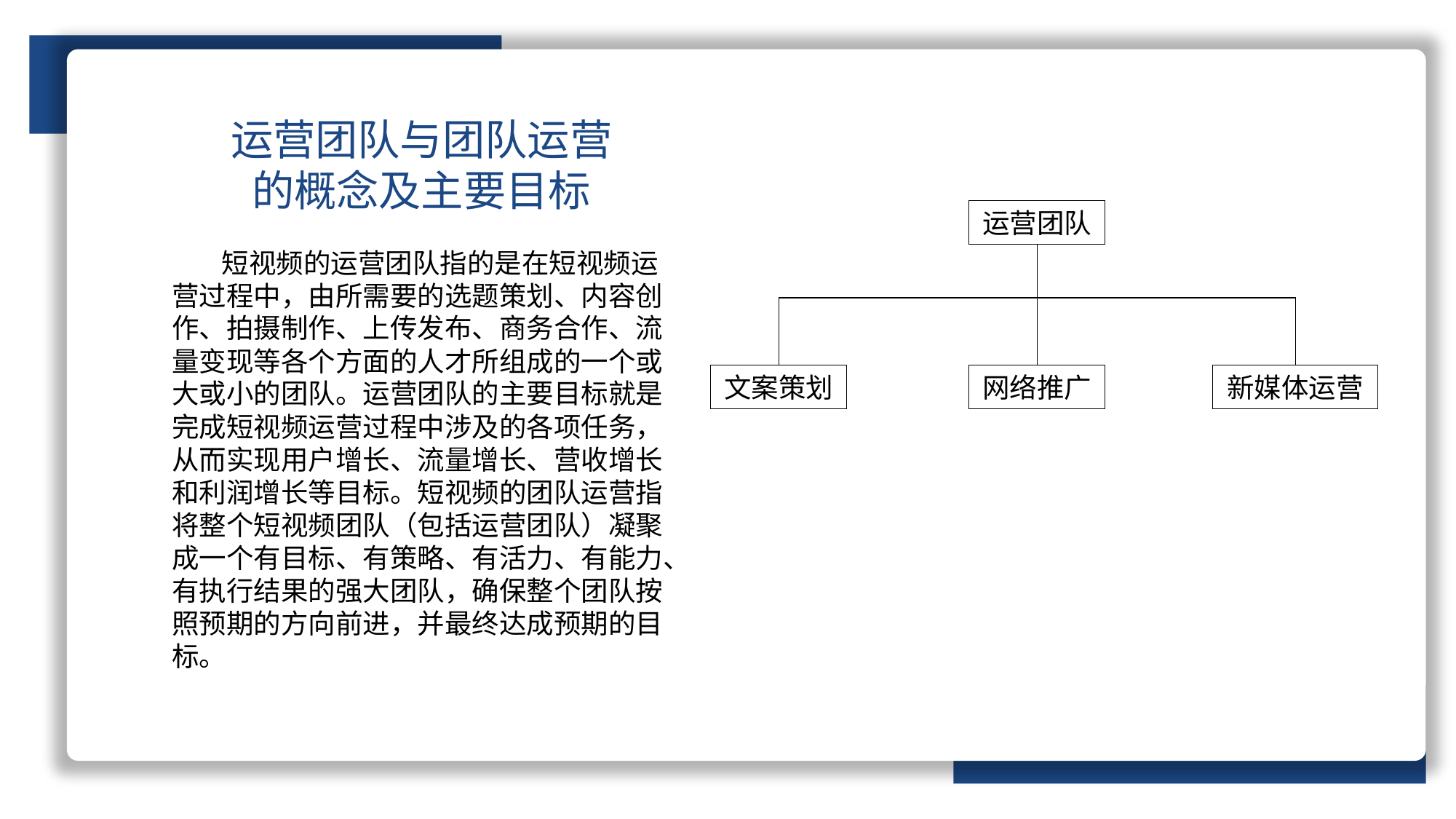

运营团队与团队运营的概念及主要目标
运营团队
文案策划
网络推广
新媒体运营
       短视频的运营团队指的是在短视频运营过程中，由所需要的选题策划、内容创作、拍摄制作、上传发布、商务合作、流量变现等各个方面的人才所组成的一个或大或小的团队。运营团队的主要目标就是完成短视频运营过程中涉及的各项任务，从而实现用户增长、流量增长、营收增长和利润增长等目标。短视频的团队运营指将整个短视频团队（包括运营团队）凝聚成一个有目标、有策略、有活力、有能力、有执行结果的强大团队，确保整个团队按照预期的方向前进，并最终达成预期的目标。